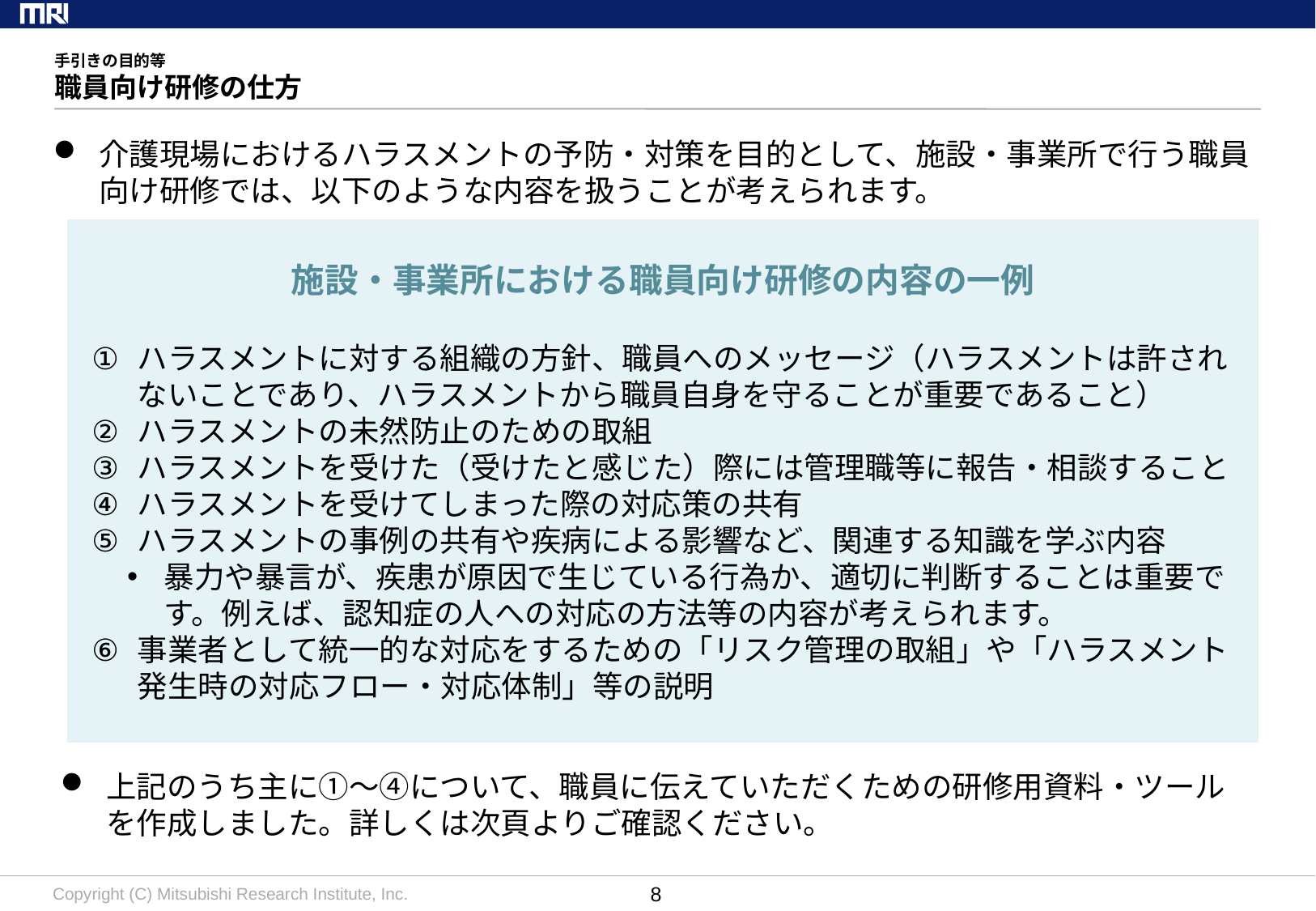

# 手引きの目的等 職員向け研修の仕方
介護現場におけるハラスメントの予防・対策を目的として、施設・事業所で行う職員向け研修では、以下のような内容を扱うことが考えられます。
施設・事業所における職員向け研修の内容の一例

ハラスメントに対する組織の方針、職員へのメッセージ（ハラスメントは許されないことであり、ハラスメントから職員自身を守ることが重要であること）
ハラスメントの未然防止のための取組
ハラスメントを受けた（受けたと感じた）際には管理職等に報告・相談すること
ハラスメントを受けてしまった際の対応策の共有
ハラスメントの事例の共有や疾病による影響など、関連する知識を学ぶ内容
暴力や暴言が、疾患が原因で生じている行為か、適切に判断することは重要です。例えば、認知症の人への対応の方法等の内容が考えられます。
事業者として統一的な対応をするための「リスク管理の取組」や「ハラスメント発生時の対応フロー・対応体制」等の説明
上記のうち主に①～④について、職員に伝えていただくための研修用資料・ツールを作成しました。詳しくは次頁よりご確認ください。